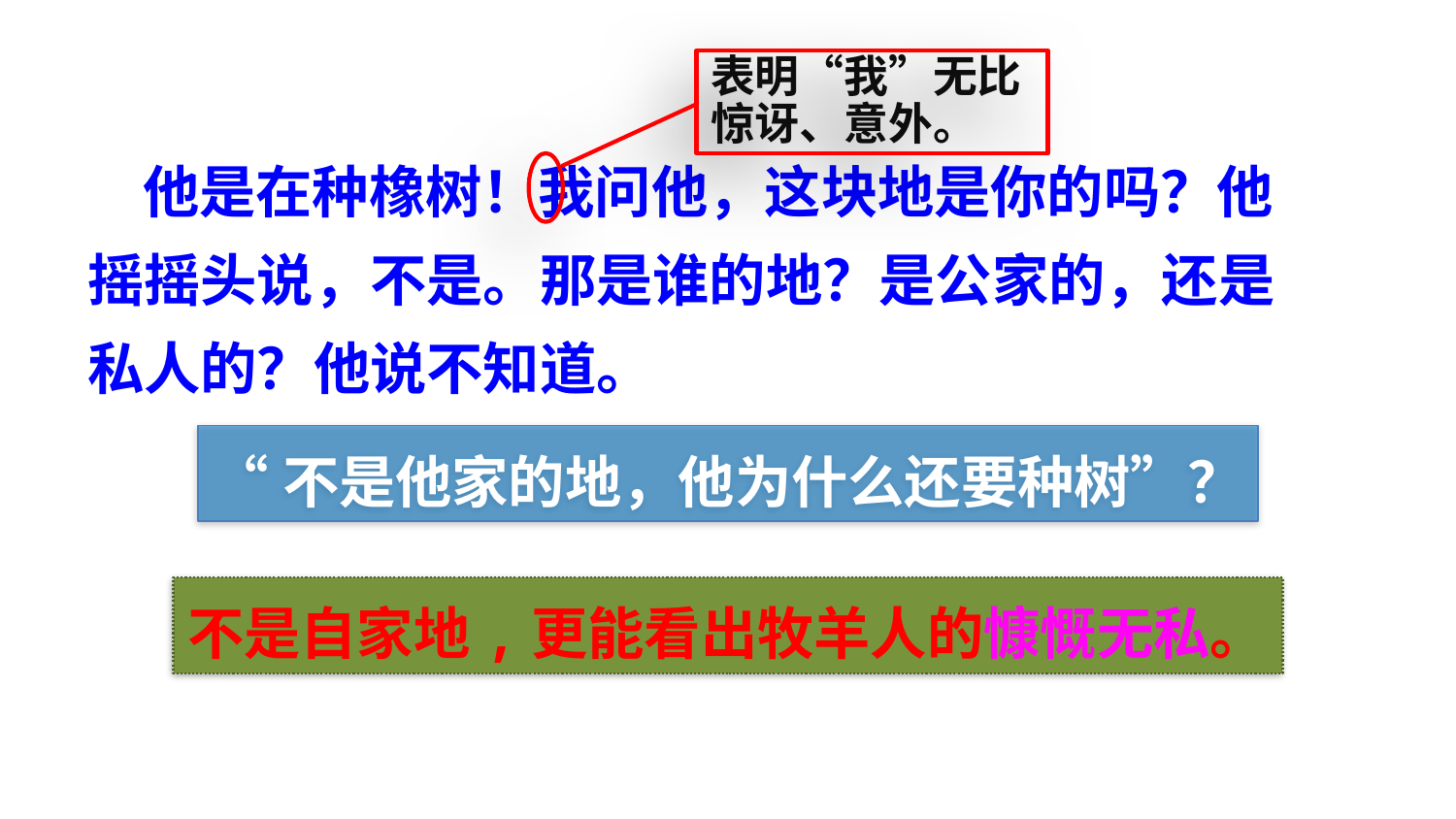

表明“我”无比惊讶、意外。
    他是在种橡树！我问他，这块地是你的吗？他摇摇头说，不是。那是谁的地？是公家的，还是私人的？他说不知道。

“不是他家的地，他为什么还要种树”？
不是自家地,更能看出牧羊人的慷慨无私。